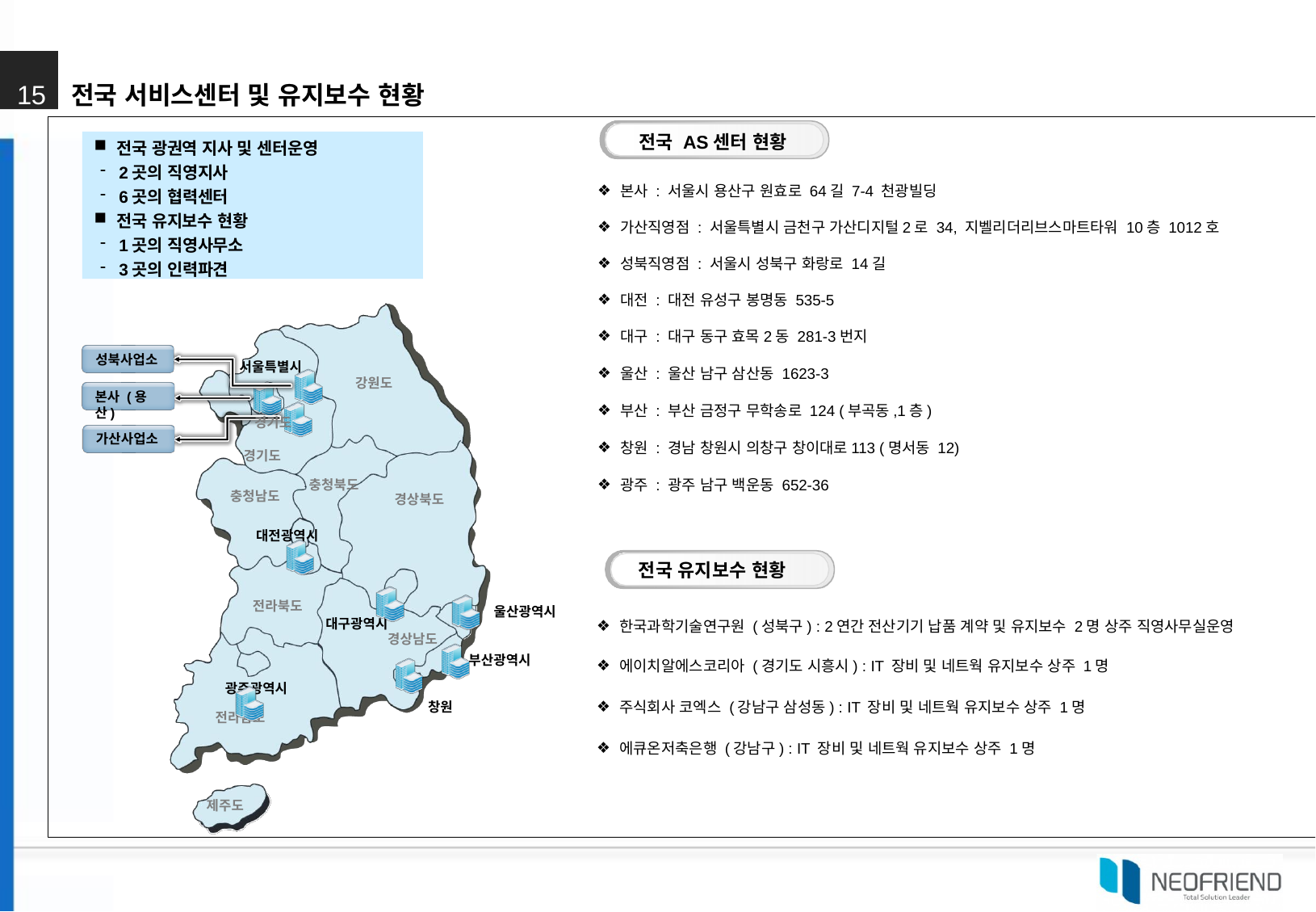

# 15	전국 서비스센터 및 유지보수 현황

전국 AS센터 현황
전국 광권역 지사 및 센터운영
2곳의 직영지사
6곳의 협력센터
전국 유지보수 현황
1곳의 직영사무소
3곳의 인력파견
본사 : 서울시 용산구 원효로 64길 7-4 천광빌딩
가산직영점 : 서울특별시 금천구 가산디지털2로 34, 지벨리더리브스마트타워 10층 1012호
성북직영점 : 서울시 성북구 화랑로 14길
대전 : 대전 유성구 봉명동 535-5
대구 : 대구 동구 효목2동 281-3번지

울산 : 울산 남구 삼산동 1623-3

부산 : 부산 금정구 무학송로 124 (부곡동,1층)

창원 : 경남 창원시 의창구 창이대로113 (명서동 12)

광주 : 광주 남구 백운동 652-36

성북사업소
서울특별시

강원도

본사 (용산)

경기도

경기도

가산사업소
충청북도
충청남도
경상북도
대전광역시

전국 유지보수 현황

전라북도
울산광역시
대구광역시
경상남도
한국과학기술연구원 (성북구) : 2연간 전산기기 납품 계약 및 유지보수 2명 상주 직영사무실운영

부산광역시

에이치알에스코리아 (경기도 시흥시) : IT 장비 및 네트웍 유지보수 상주 1명
광주광역시
전라남도

주식회사 코엑스 (강남구 삼성동) : IT 장비 및 네트웍 유지보수 상주 1명
창원
에큐온저축은행 (강남구) : IT 장비 및 네트웍 유지보수 상주 1명
제주도